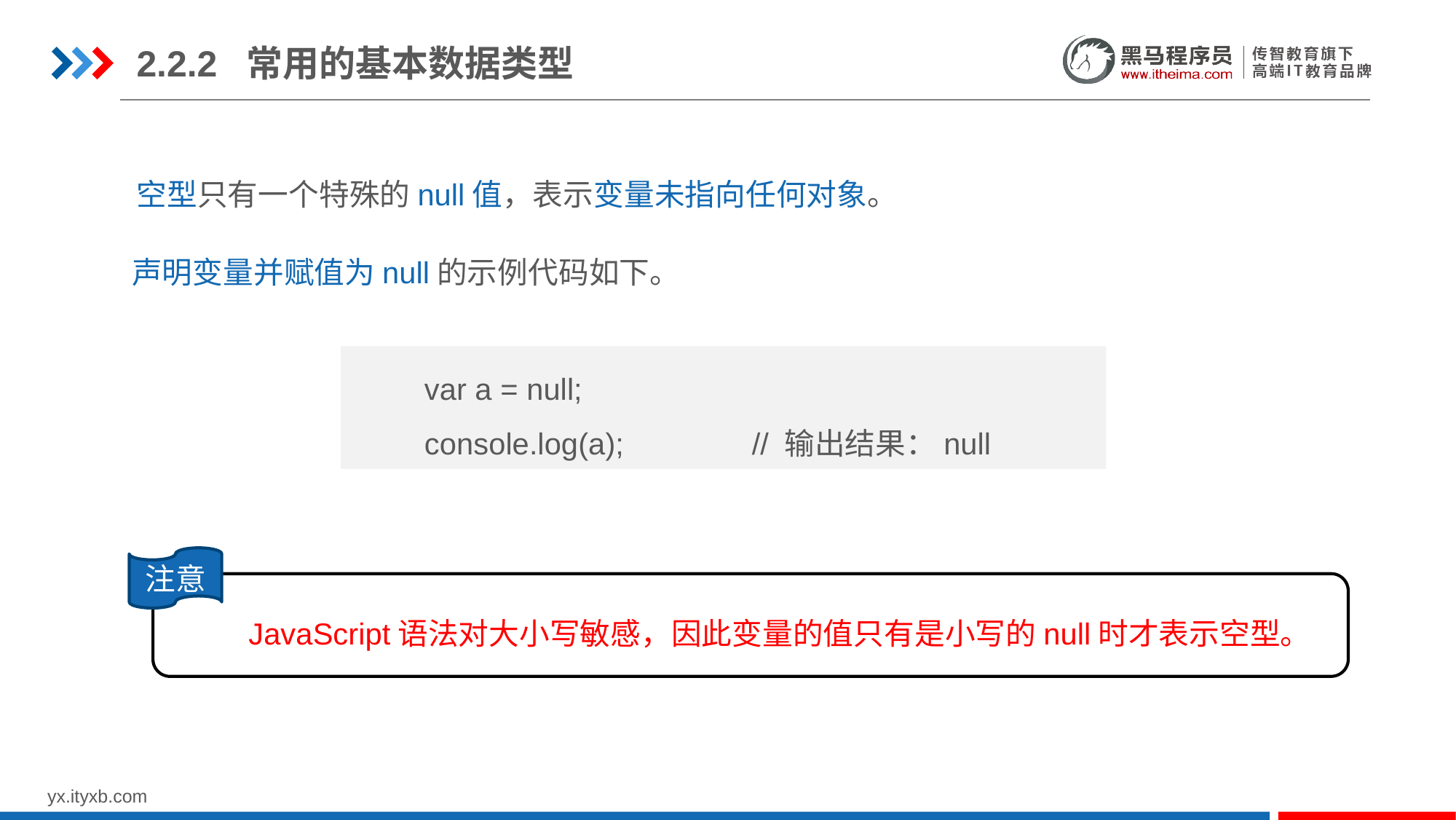

2.2.2  常用的基本数据类型
空型只有一个特殊的null值，表示变量未指向任何对象。

声明变量并赋值为null的示例代码如下。
var a = null;
console.log(a);		// 输出结果：null

注意

JavaScript语法对大小写敏感，因此变量的值只有是小写的null时才表示空型。